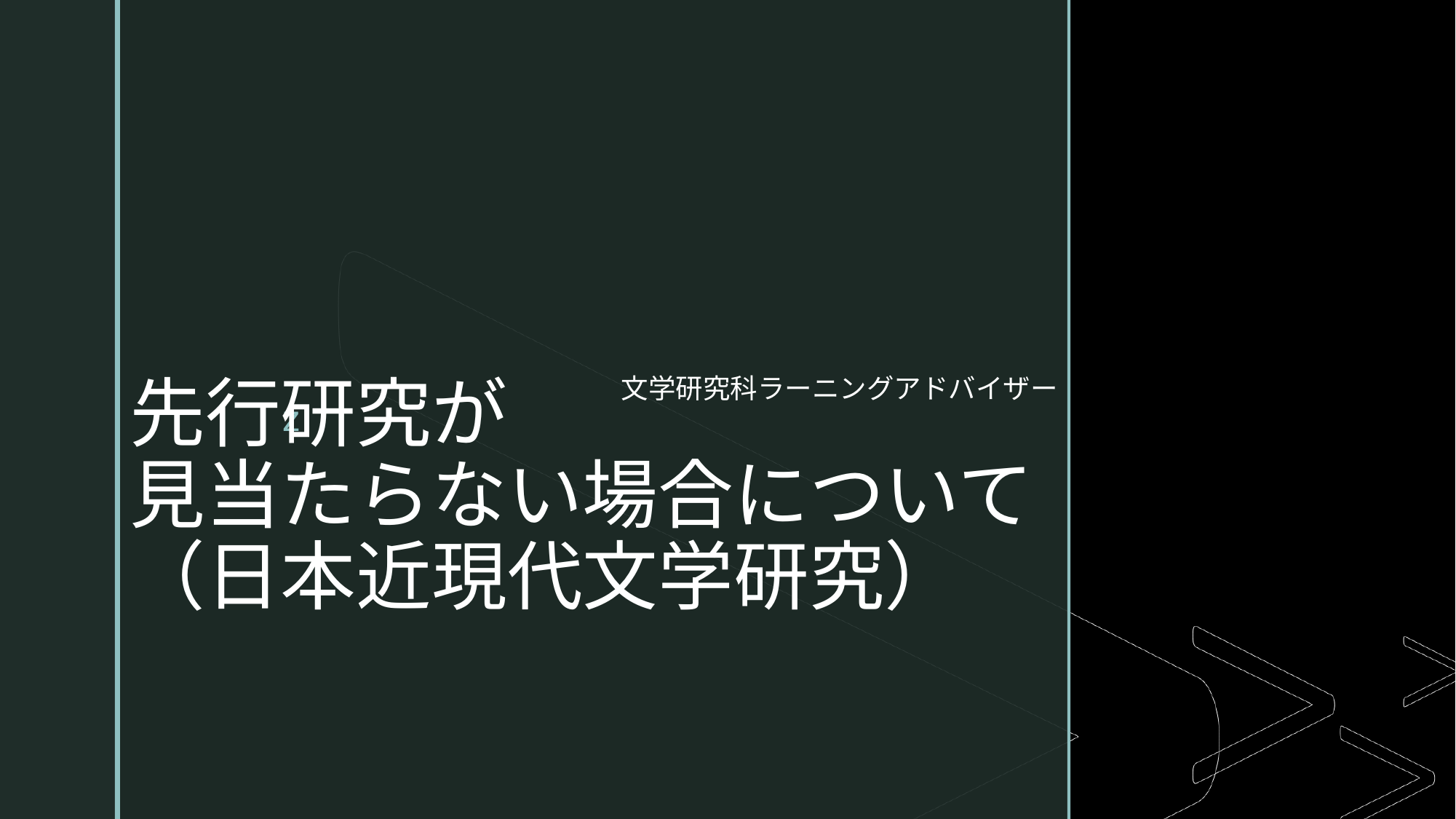

文学研究科ラーニングアドバイザー
# 先行研究が 見当たらない場合について （日本近現代文学研究）